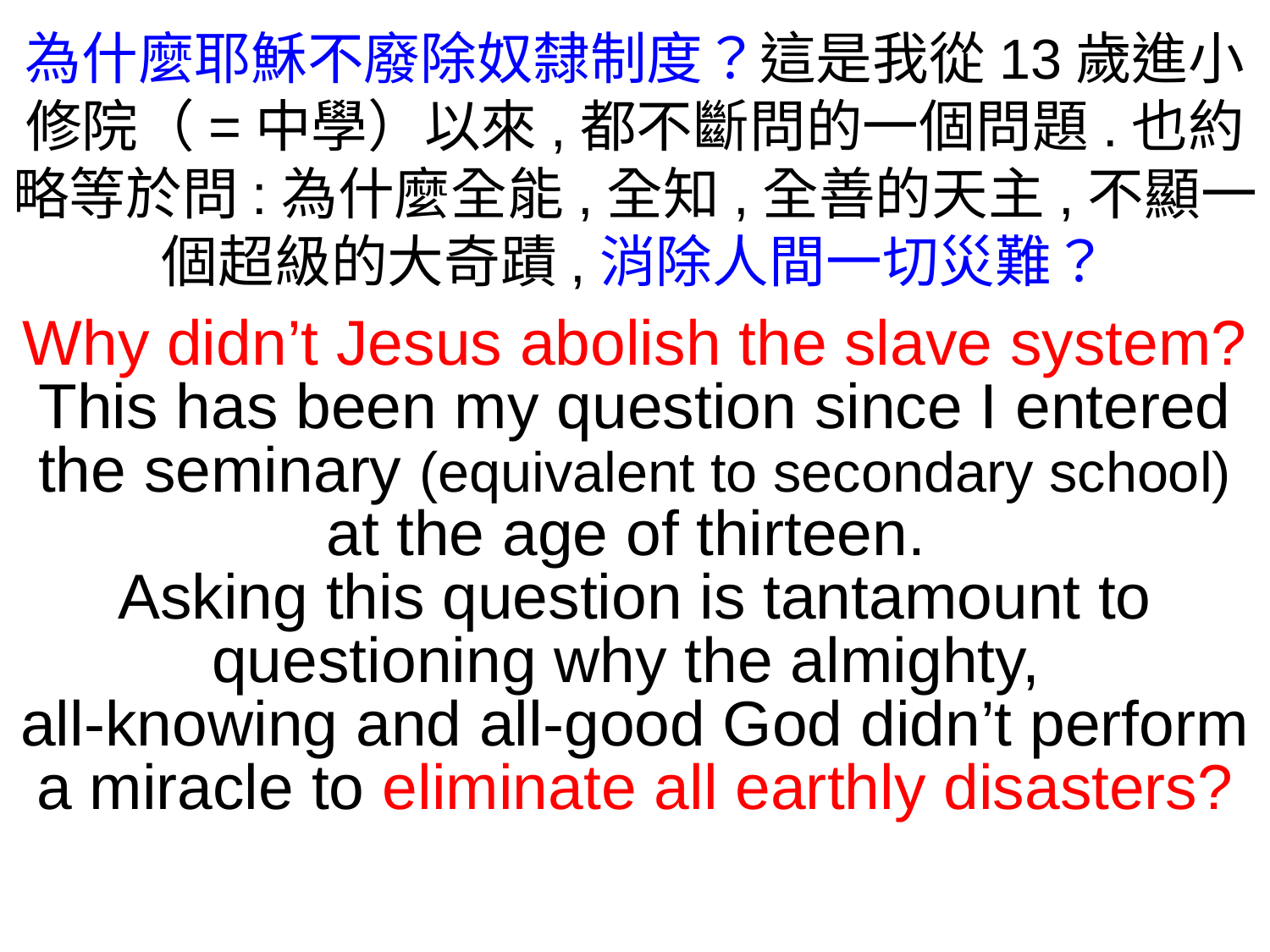

為什麼耶穌不廢除奴隸制度？這是我從13歲進小修院（=中學）以來,都不斷問的一個問題.也約略等於問:為什麼全能,全知,全善的天主,不顯一個超級的大奇蹟,消除人間一切災難？
Why didn’t Jesus abolish the slave system? This has been my question since I entered the seminary (equivalent to secondary school) at the age of thirteen.
Asking this question is tantamount to questioning why the almighty,
all-knowing and all-good God didn’t perform a miracle to eliminate all earthly disasters?